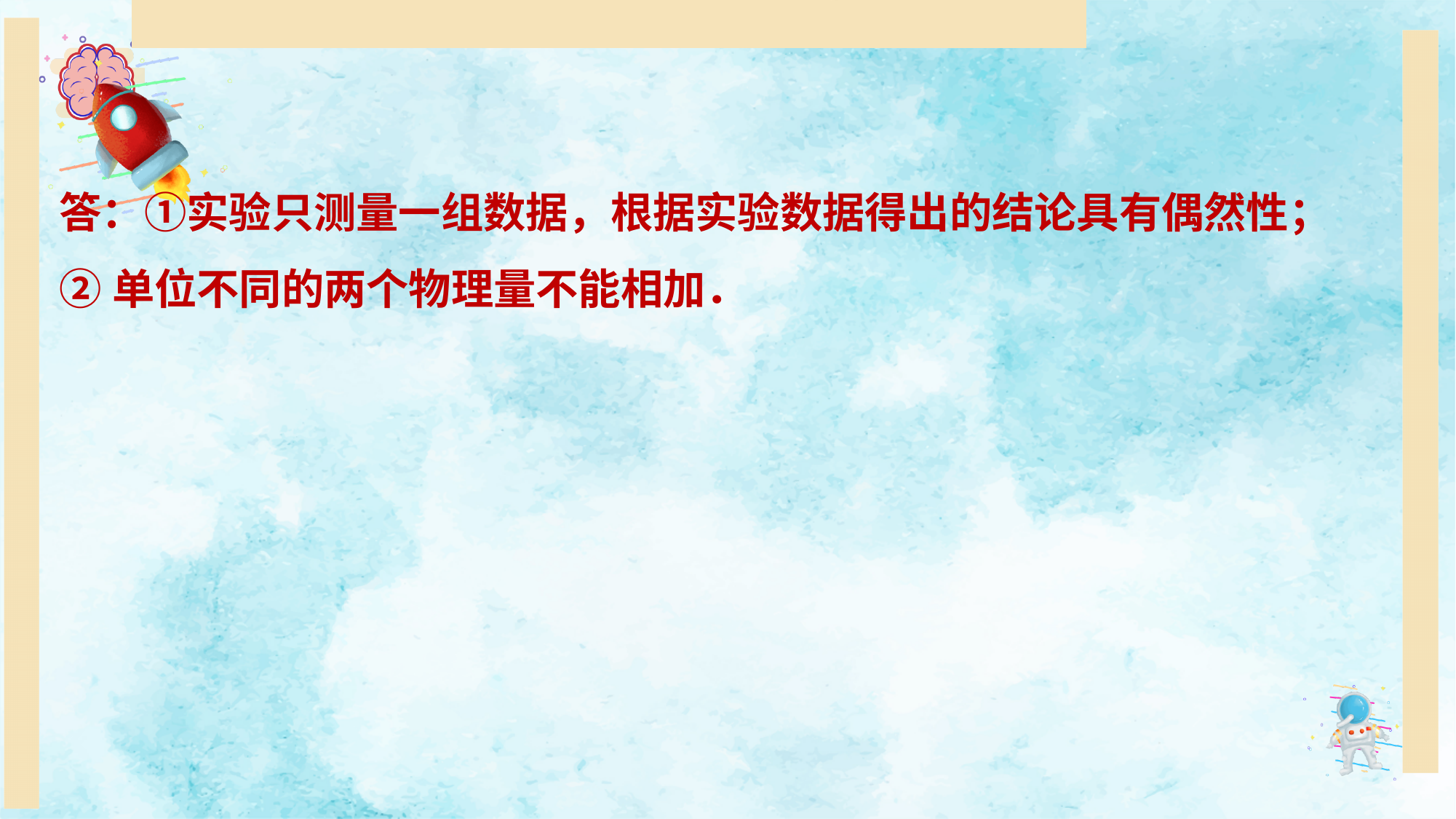

答：①实验只测量一组数据，根据实验数据得出的结论具有偶然性；
②单位不同的两个物理量不能相加．